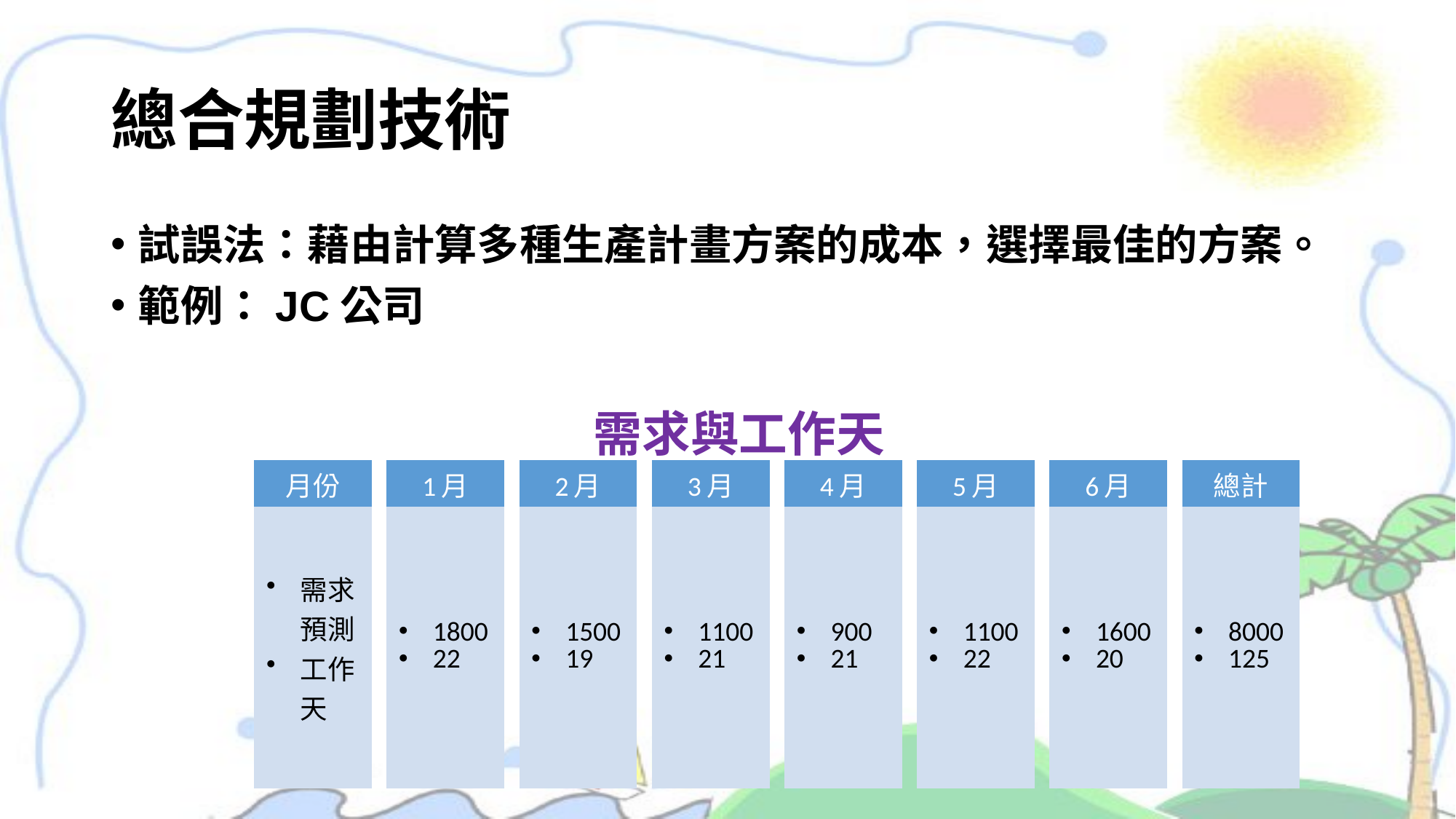

# 總合規劃技術
試誤法：藉由計算多種生產計畫方案的成本，選擇最佳的方案。
範例：JC公司
需求與工作天
月份
需求預測
工作天
1月
1800
22
2月
1500
19
3月
4月
5月
6月
總計
1100
21
900
21
1100
22
1600
20
8000
125